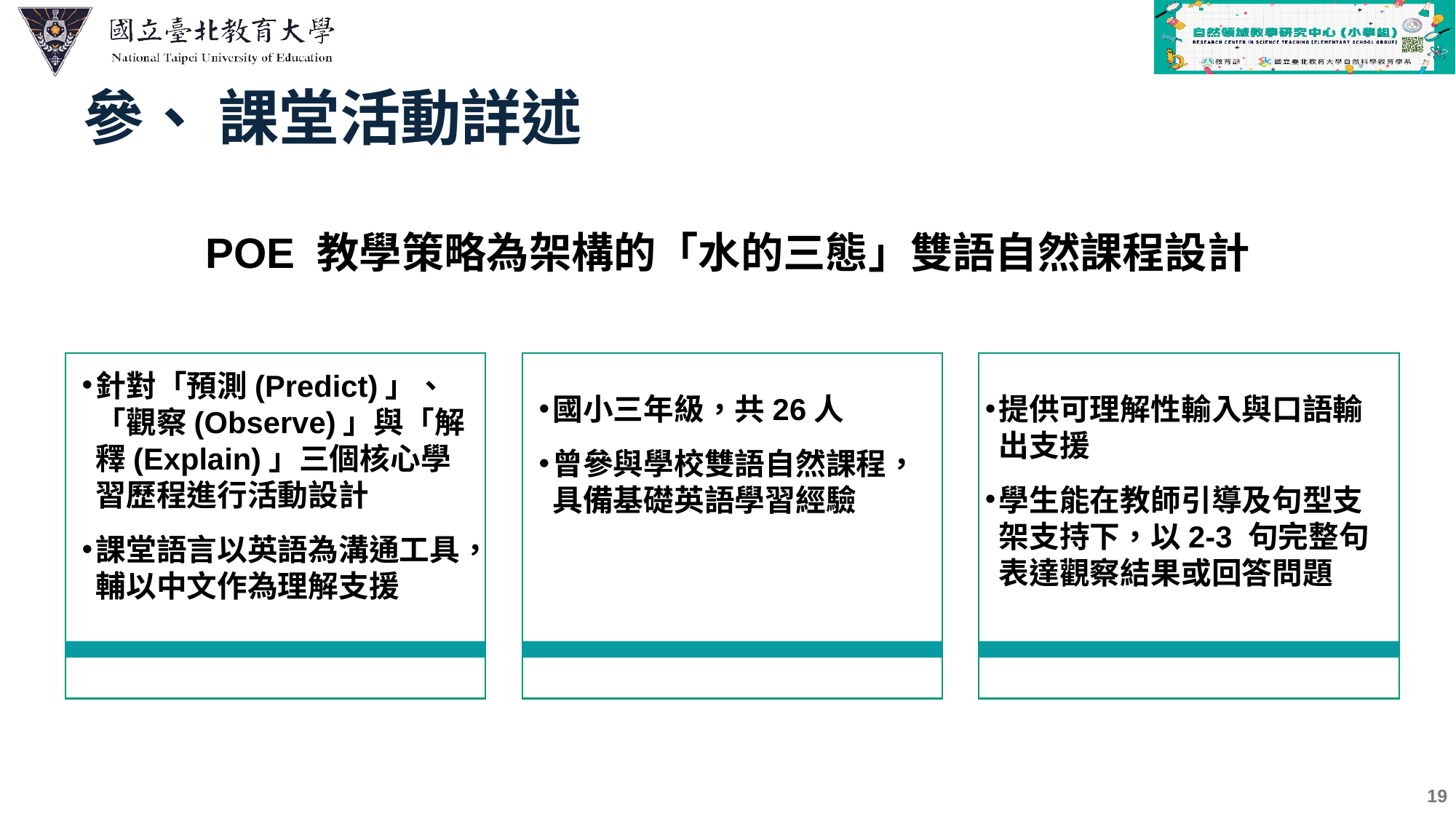

參、 課堂活動詳述
POE 教學策略為架構的「水的三態」雙語自然課程設計

針對「預測(Predict)」、「觀察(Observe)」與「解釋(Explain)」三個核心學習歷程進行活動設計
課堂語言以英語為溝通工具，輔以中文作為理解支援

國小三年級，共26人
曾參與學校雙語自然課程，具備基礎英語學習經驗

提供可理解性輸入與口語輸出支援
學生能在教師引導及句型支架支持下，以2-3 句完整句表達觀察結果或回答問題

19